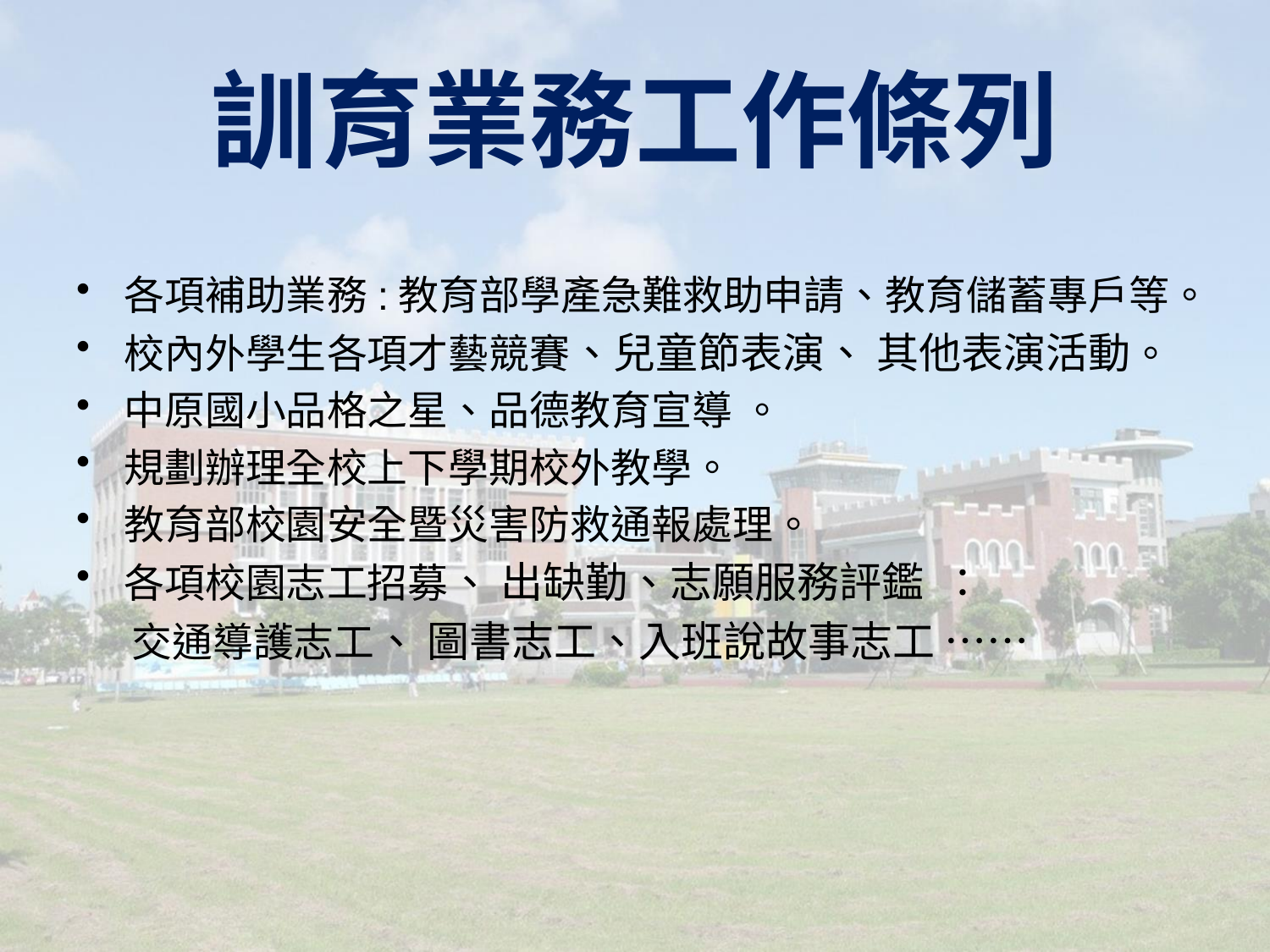

# 訓育業務工作條列

各項補助業務:教育部學產急難救助申請、教育儲蓄專戶等。
校內外學生各項才藝競賽、兒童節表演、 其他表演活動。
中原國小品格之星、品德教育宣導 。
規劃辦理全校上下學期校外教學。
教育部校園安全暨災害防救通報處理。
各項校園志工招募、 出缺勤、志願服務評鑑  ：
     交通導護志工、 圖書志工、入班說故事志工 ……